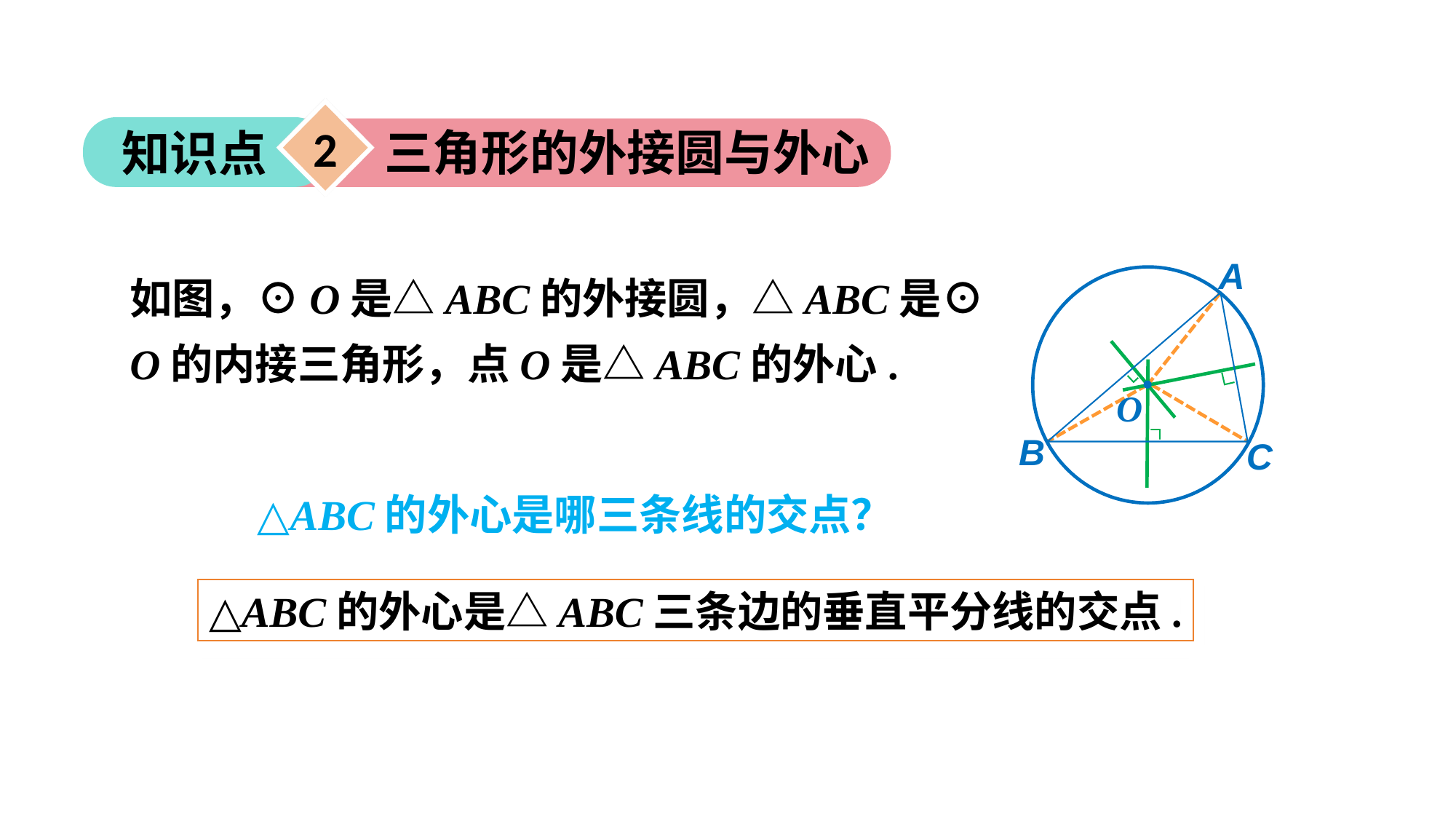

2
三角形的外接圆与外心

知识点

A

B
C

O

如图，⊙O是△ABC的外接圆，△ABC是⊙O的内接三角形，点O是△ABC的外心.

△ABC的外心是哪三条线的交点？
△ABC的外心是△ABC三条边的垂直平分线的交点.